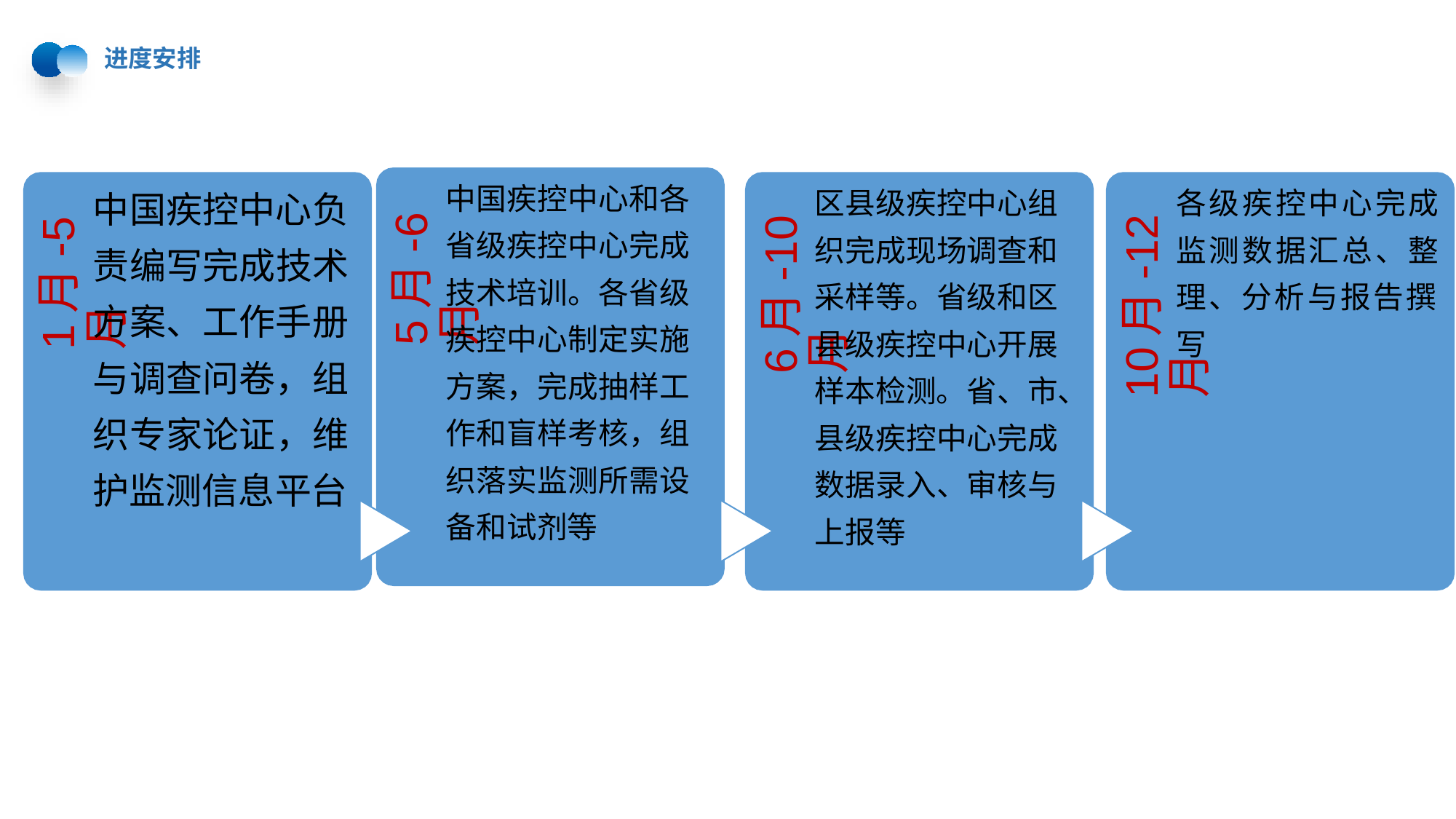

进度安排

中国疾控中心和各 省级疾控中心完成 技术培训。各省级 疾控中心制定实施 方案，完成抽样工 作和盲样考核，组 织落实监测所需设 备和试剂等

区县级疾控中心组 织完成现场调查和 采样等。省级和区 县级疾控中心开展 样本检测。省、市、 县级疾控中心完成 数据录入、审核与 上报等
各级疾控中心完成 监测数据汇总、整 理、分析与报告撰 写
中国疾控中心负 责编写完成技术 方案、工作手册 与调查问卷，组 织专家论证，维 护监测信息平台
5月-6月
1月-5月
6月-10月
10月-12月